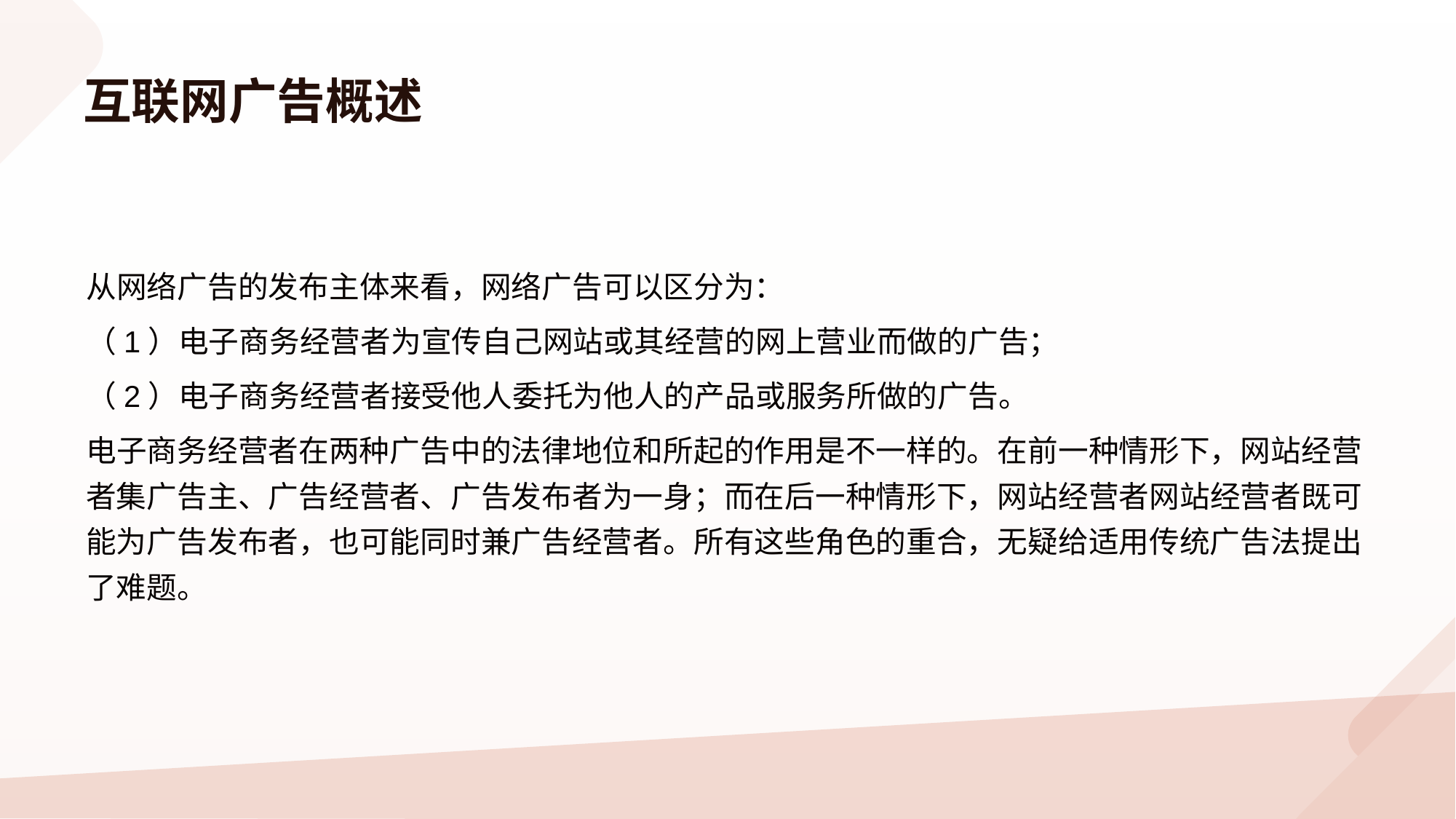

# 互联网广告概述
从网络广告的发布主体来看，网络广告可以区分为：
（1）电子商务经营者为宣传自己网站或其经营的网上营业而做的广告；
（2）电子商务经营者接受他人委托为他人的产品或服务所做的广告。
电子商务经营者在两种广告中的法律地位和所起的作用是不一样的。在前一种情形下，网站经营者集广告主、广告经营者、广告发布者为一身；而在后一种情形下，网站经营者网站经营者既可能为广告发布者，也可能同时兼广告经营者。所有这些角色的重合，无疑给适用传统广告法提出了难题。